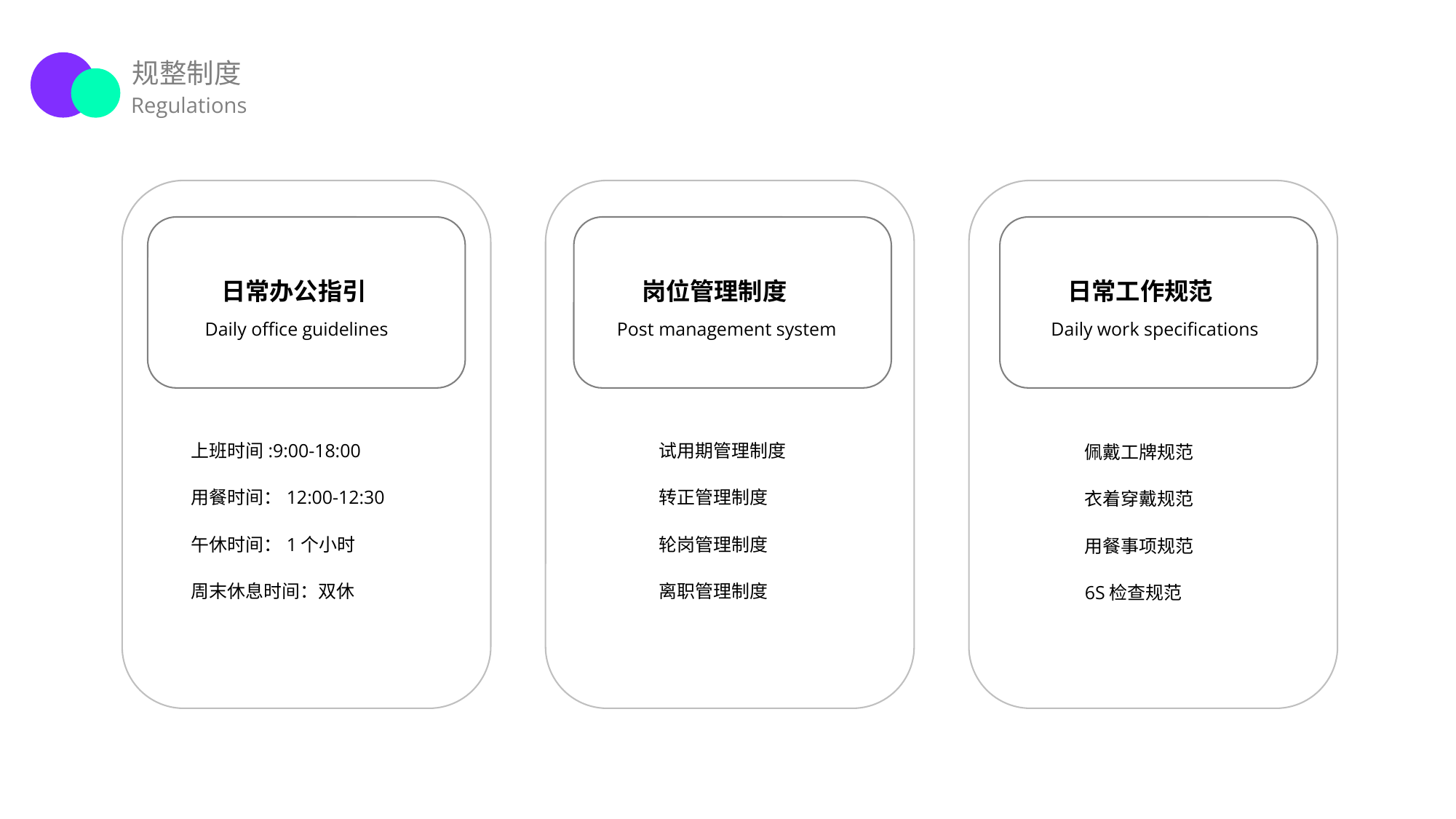

规整制度
Regulations

Post management system

Daily office guidelines

日常办公指引
岗位管理制度
日常工作规范
Daily office guidelines
Post management system
Daily work specifications
上班时间:9:00-18:00
试用期管理制度
佩戴工牌规范
用餐时间：12:00-12:30
转正管理制度
衣着穿戴规范
午休时间：1个小时
轮岗管理制度
用餐事项规范
周末休息时间：双休
离职管理制度
6S检查规范